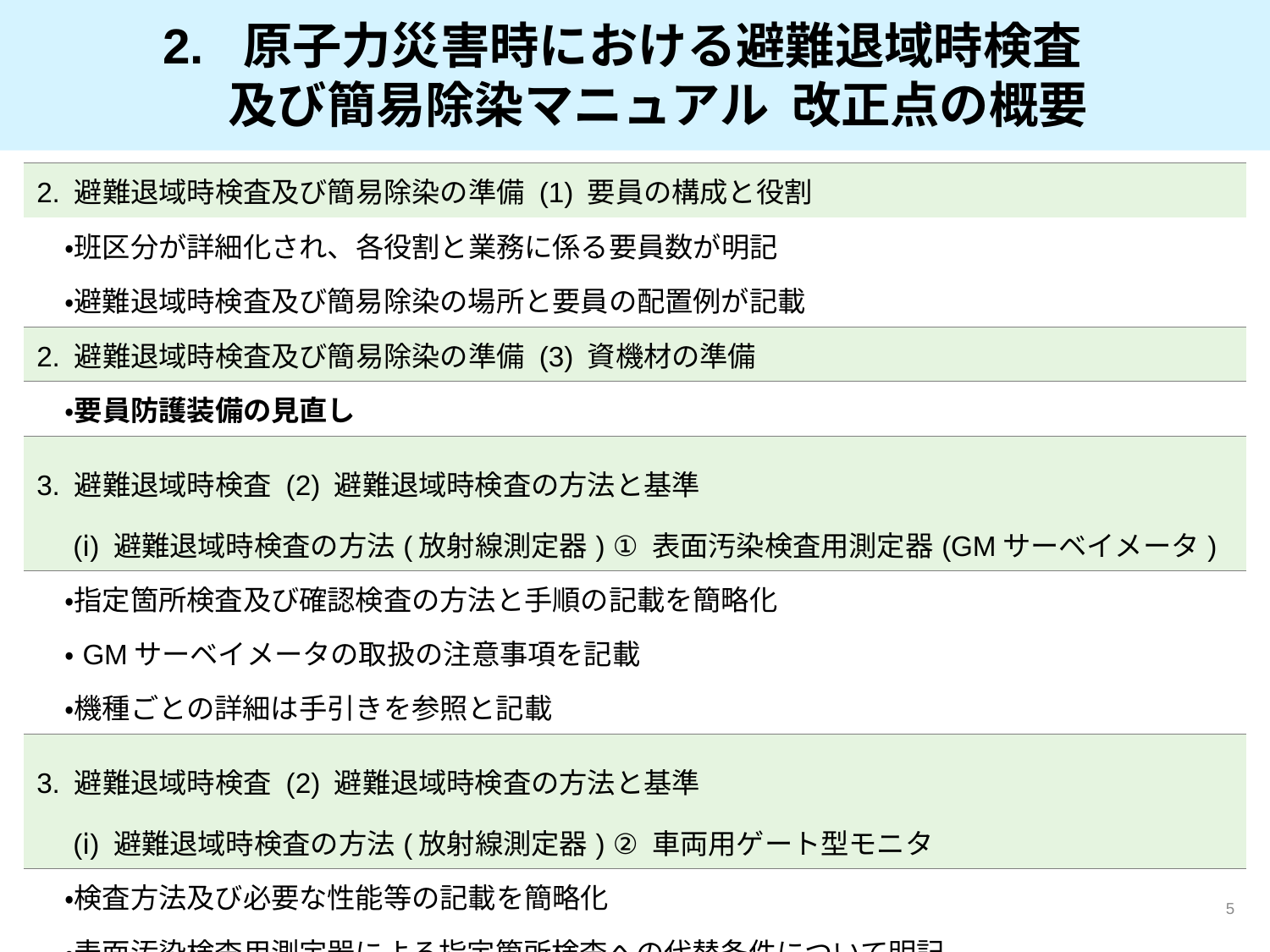

# 2.  原子力災害時における避難退域時検査 　  及び簡易除染マニュアル  改正点の概要
| 2. 避難退域時検査及び簡易除染の準備 (1) 要員の構成と役割 |
| --- |
| ・班区分が詳細化され、各役割と業務に係る要員数が明記 |
| ・避難退域時検査及び簡易除染の場所と要員の配置例が記載 |
| 2. 避難退域時検査及び簡易除染の準備 (3) 資機材の準備 |
| ・要員防護装備の見直し |
| 3. 避難退域時検査 (2) 避難退域時検査の方法と基準 　(ⅰ) 避難退域時検査の方法(放射線測定器) ① 表面汚染検査用測定器(GMサーベイメータ) |
| ・指定箇所検査及び確認検査の方法と手順の記載を簡略化 |
| ・GMサーベイメータの取扱の注意事項を記載 |
| ・機種ごとの詳細は手引きを参照と記載 |
| 3. 避難退域時検査 (2) 避難退域時検査の方法と基準 　(ⅰ) 避難退域時検査の方法(放射線測定器) ② 車両用ゲート型モニタ |
| ・検査方法及び必要な性能等の記載を簡略化 |
| ・表面汚染検査用測定器による指定箇所検査への代替条件について明記 |
5